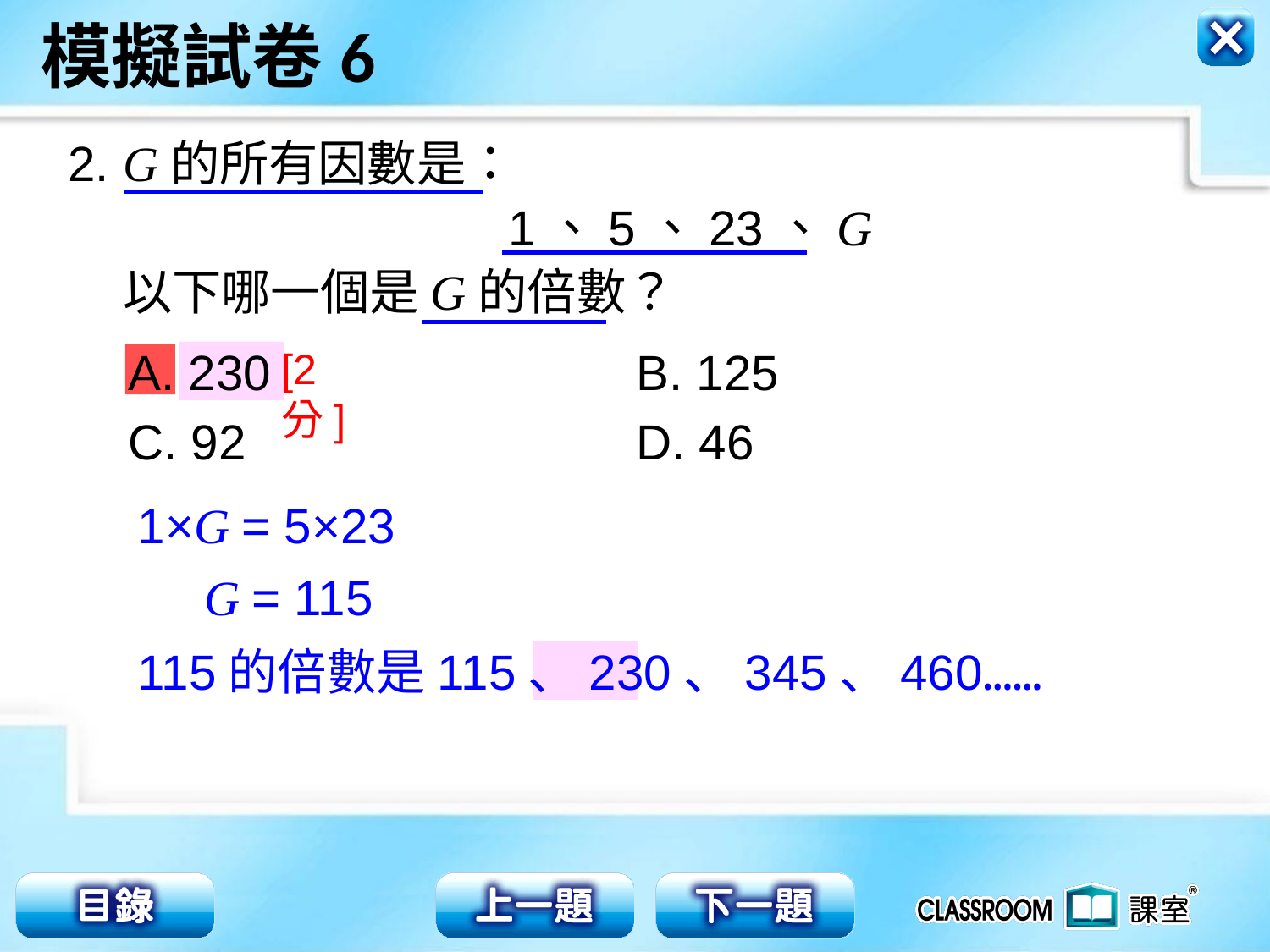

2.
G的所有因數是：
                            1、5、23、G
以下哪一個是G的倍數？
A. 230			B. 125
C. 92				D. 46
[2分]

1×G = 5×23
G = 115
115的倍數是115、230、345、460……